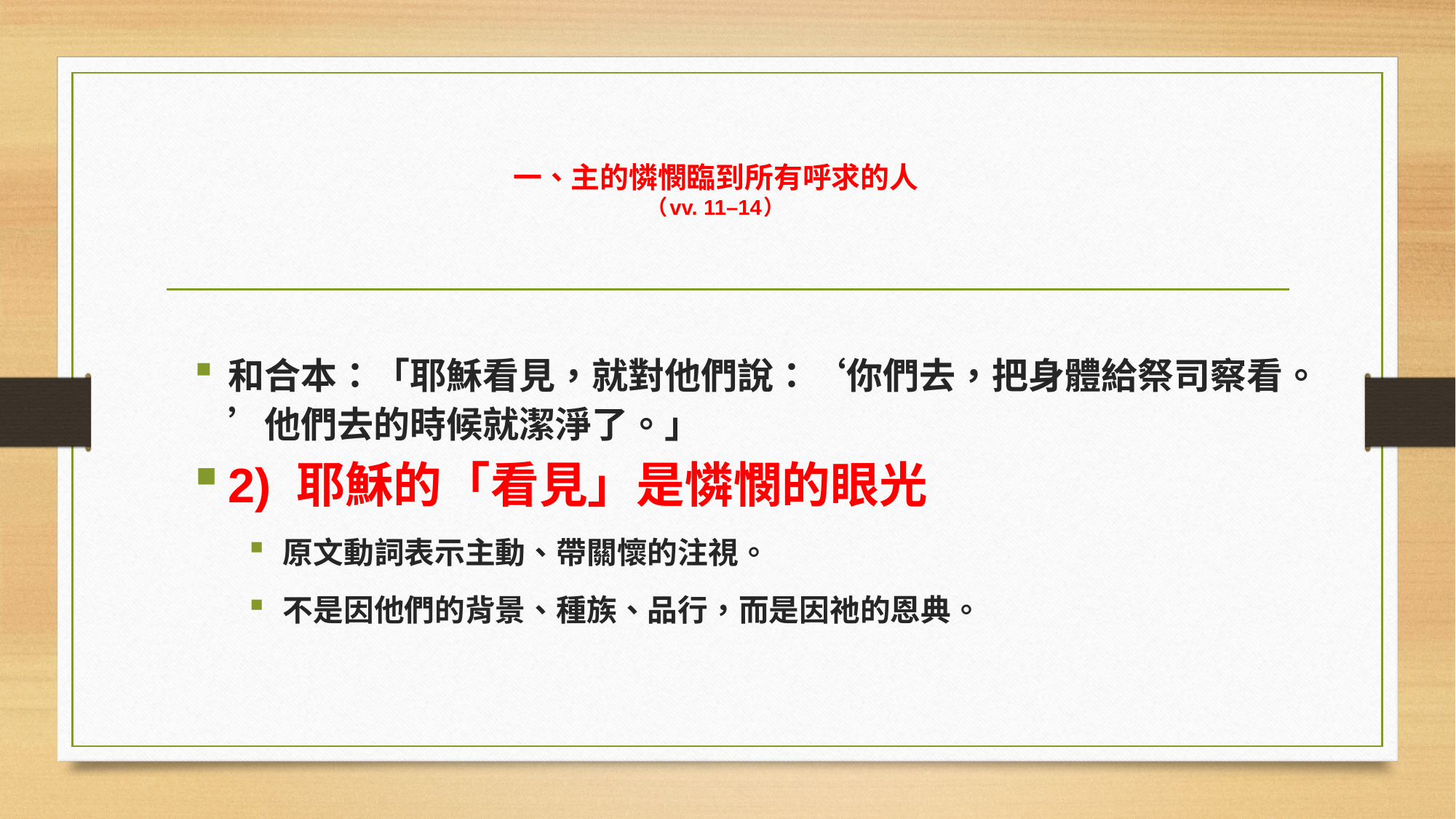

# 一、主的憐憫臨到所有呼求的人 （vv. 11–14）
和合本：「耶穌看見，就對他們說：‘你們去，把身體給祭司察看。’他們去的時候就潔淨了。」
2) 耶穌的「看見」是憐憫的眼光
原文動詞表示主動、帶關懷的注視。
不是因他們的背景、種族、品行，而是因祂的恩典。